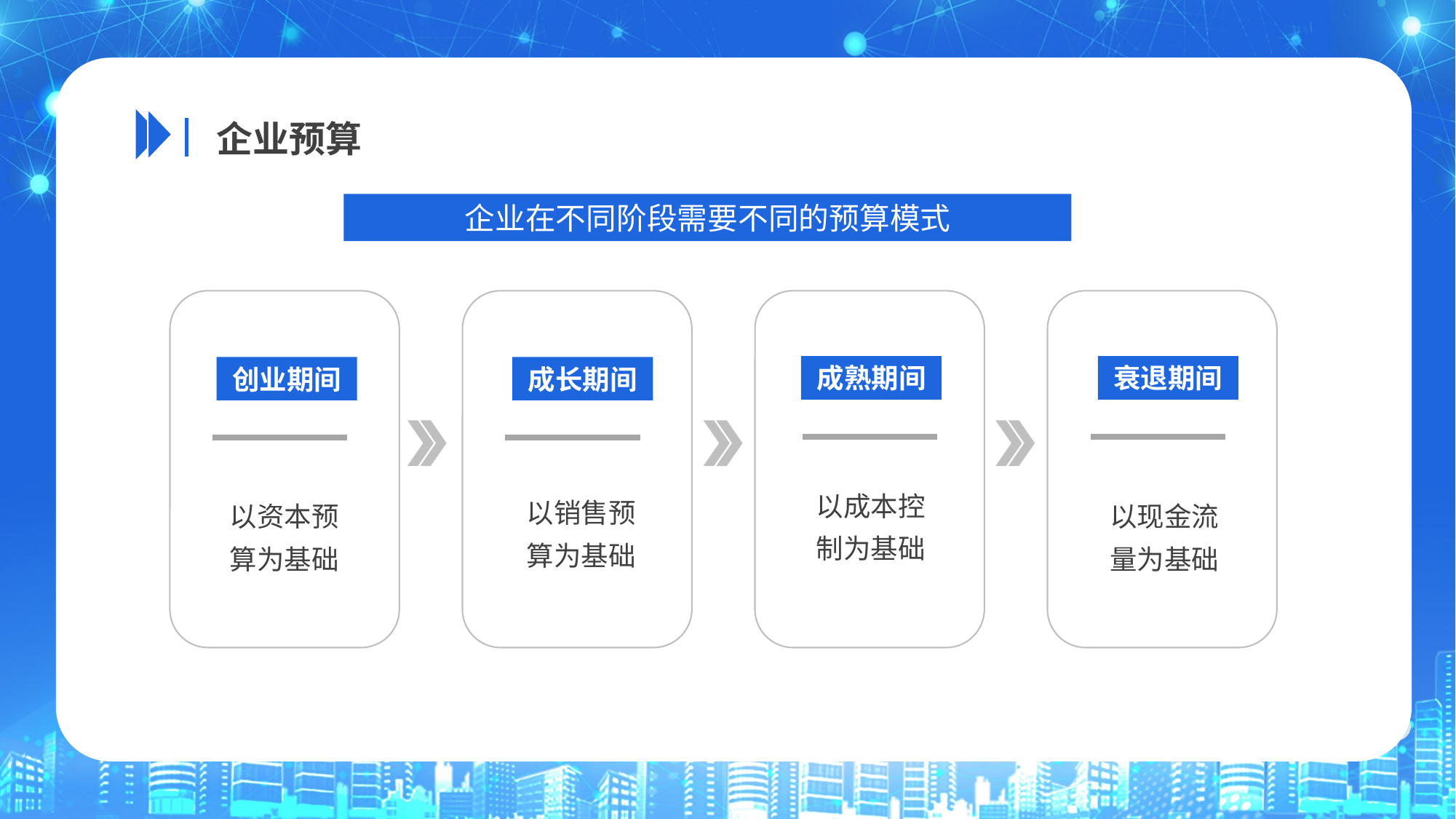

企业预算
企业在不同阶段需要不同的预算模式

成熟期间
衰退期间
创业期间
成长期间

以成本控制为基础
以销售预算为基础
以资本预算为基础
以现金流量为基础